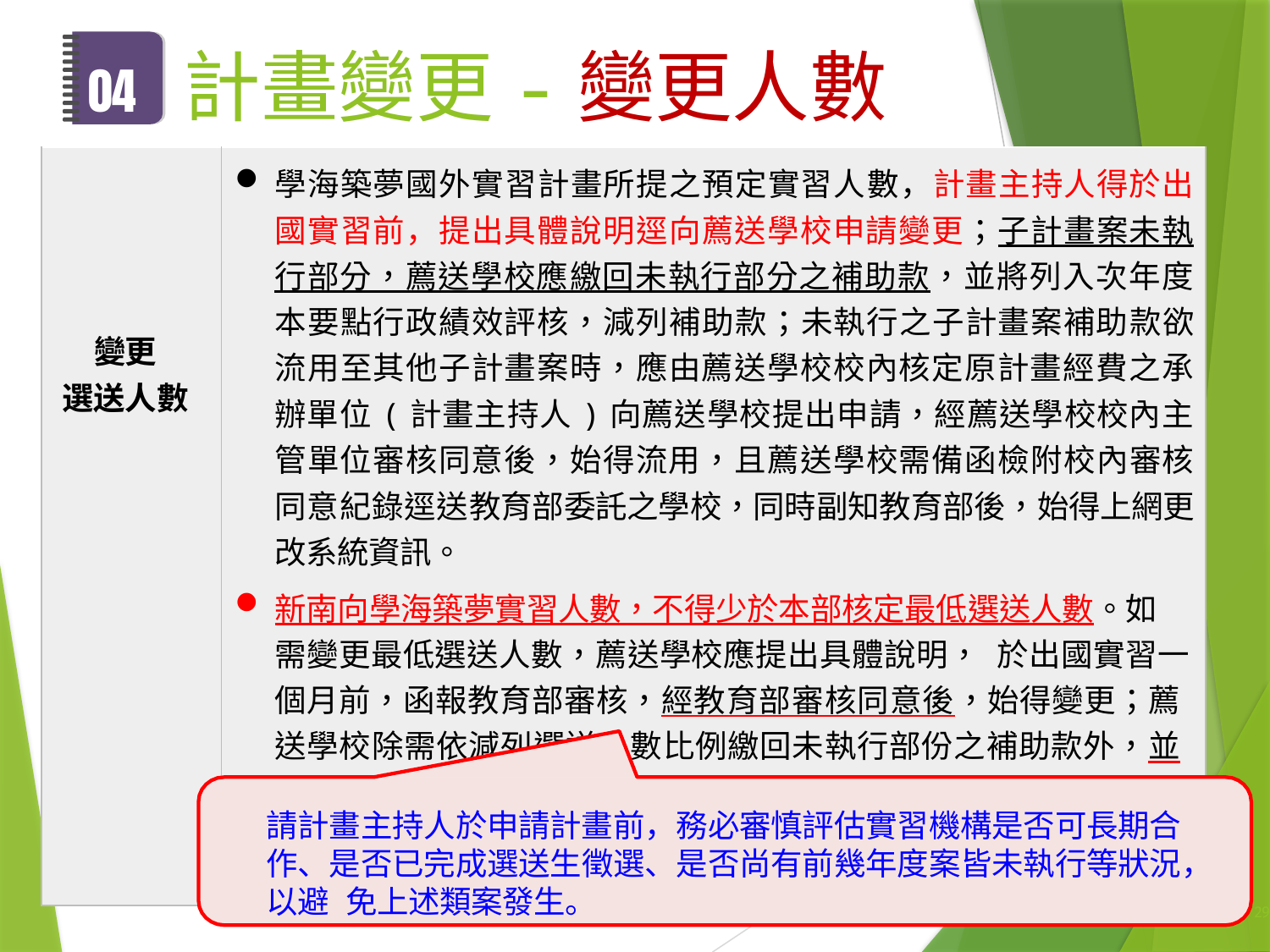

# 04	計畫變更-變更人數

| 變更 選送人數 | 學海築夢國外實習計畫所提之預定實習人數，計畫主持人得於出國實習前，提出具體說明逕向薦送學校申請變更；子計畫案未執 行部分，薦送學校應繳回未執行部分之補助款，並將列入次年度本要點行政績效評核，減列補助款；未執行之子計畫案補助款欲流用至其他子計畫案時，應由薦送學校校內核定原計畫經費之承辦單位(計畫主持人)向薦送學校提出申請，經薦送學校校內主管單位審核同意後，始得流用，且薦送學校需備函檢附校內審核同意紀錄逕送教育部委託之學校，同時副知教育部後，始得上網更改系統資訊。 新南向學海築夢實習人數，不得少於本部核定最低選送人數。如 需變更最低選送人數，薦送學校應提出具體說明， 於出國實習一個月前，函報教育部審核，經教育部審核同意後，始得變更；薦送學校除需依減列選送人數比例繳回未執行部份之補助款外，並 需將計畫配合款由教育部核定補助金額之20%調增至30%，並將列入次年度行政績效評核。 |
| --- | --- |

請計畫主持人於申請計畫前，務必審慎評估實習機構是否可長期合作、是否已完成選送生徵選、是否尚有前幾年度案皆未執行等狀況，以避 免上述類案發生。
29